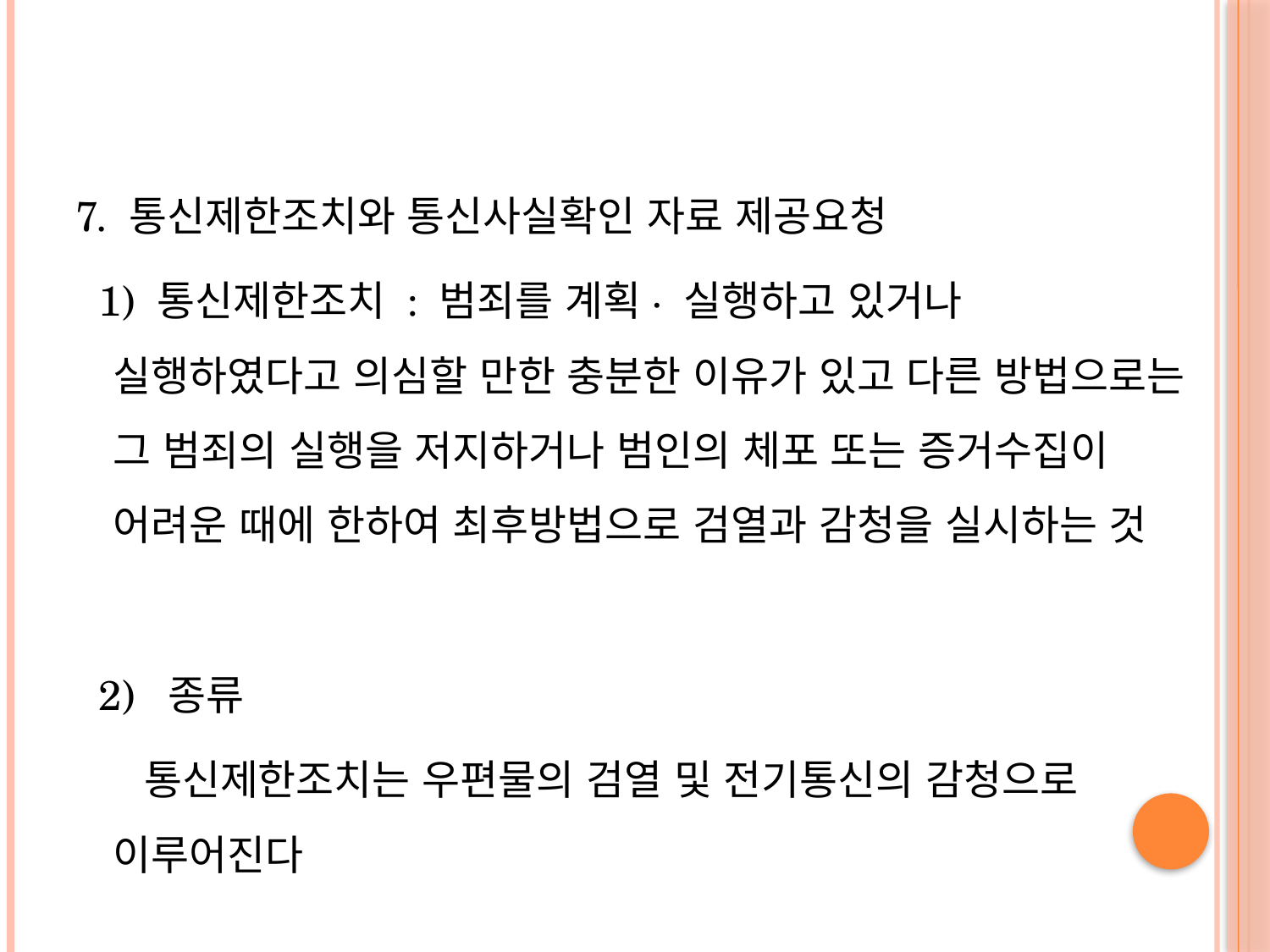

#
7. 통신제한조치와 통신사실확인 자료 제공요청
  1) 통신제한조치 : 범죄를 계획· 실행하고 있거나 실행하였다고 의심할 만한 충분한 이유가 있고 다른 방법으로는 그 범죄의 실행을 저지하거나 범인의 체포 또는 증거수집이 어려운 때에 한하여 최후방법으로 검열과 감청을 실시하는 것

  2)  종류
     통신제한조치는 우편물의 검열 및 전기통신의 감청으로 이루어진다